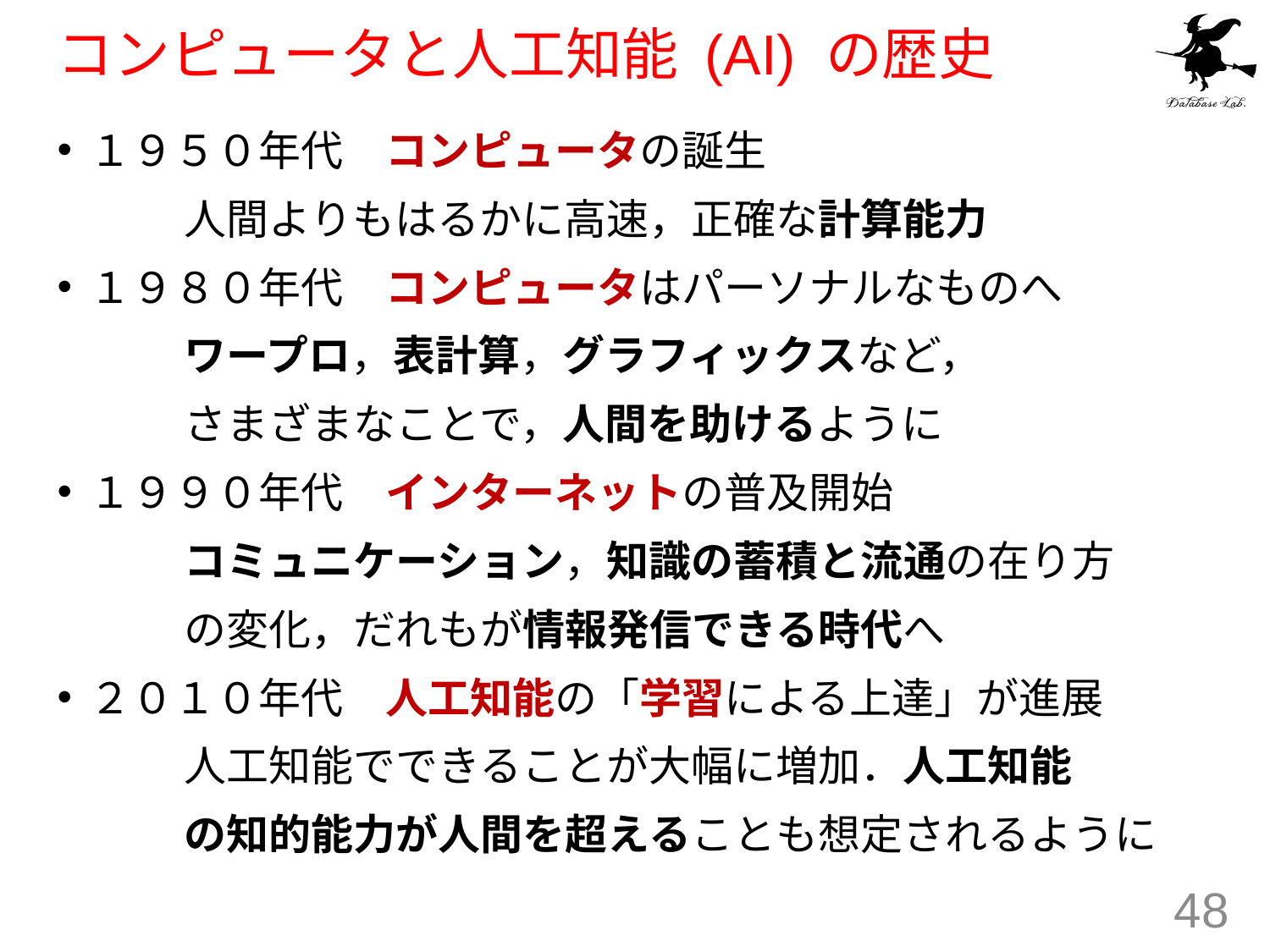

# コンピュータと人工知能 (AI) の歴史
１９５０年代　コンピュータの誕生
	人間よりもはるかに高速，正確な計算能力
１９８０年代　コンピュータはパーソナルなものへ
	ワープロ，表計算，グラフィックスなど，
	さまざまなことで，人間を助けるように
１９９０年代　インターネットの普及開始
	コミュニケーション，知識の蓄積と流通の在り方
	の変化，だれもが情報発信できる時代へ
２０１０年代　人工知能の「学習による上達」が進展
	人工知能でできることが大幅に増加．人工知能
	の知的能力が人間を超えることも想定されるように
48